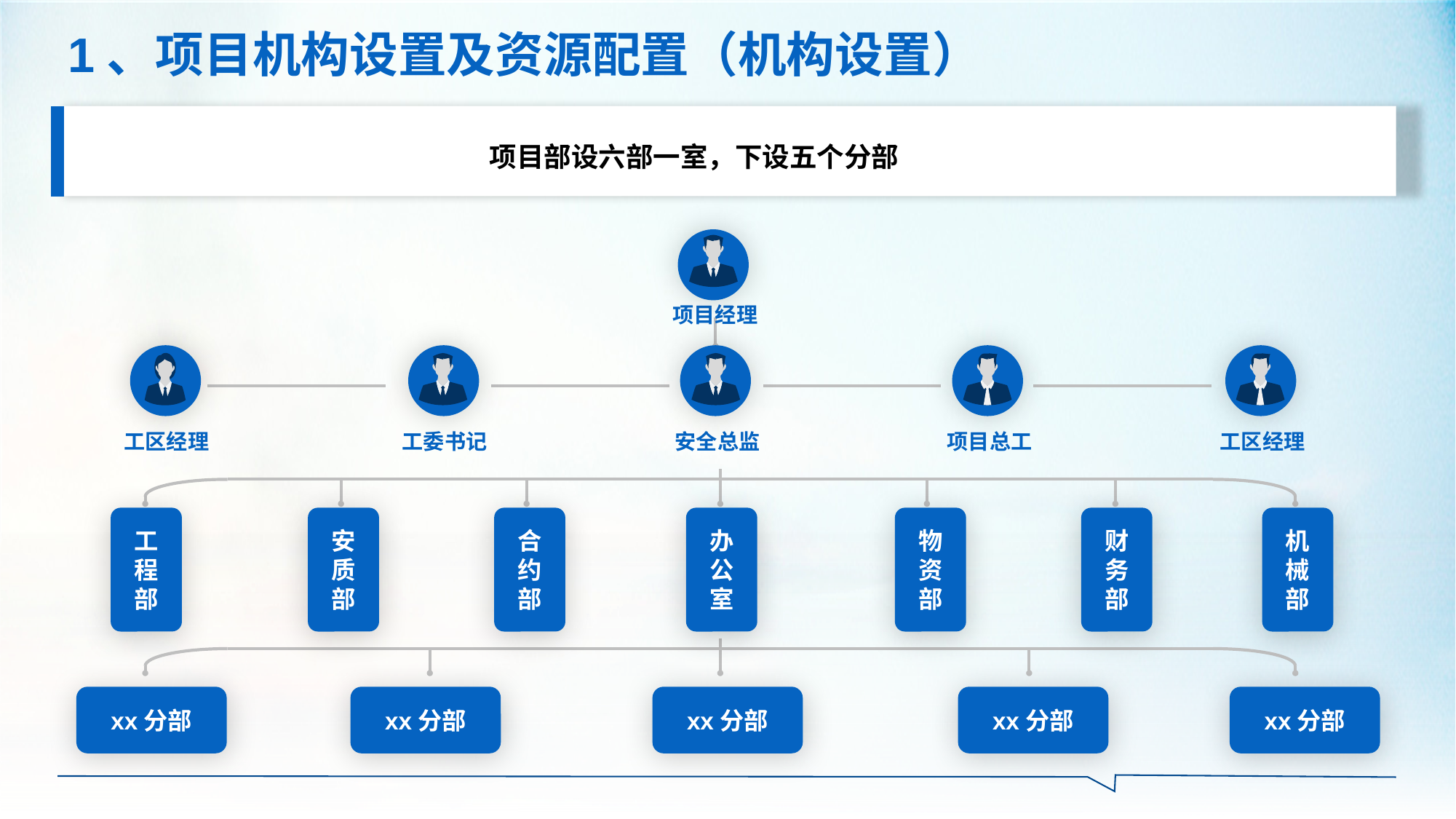

1、项目机构设置及资源配置（机构设置）

项目部设六部一室，下设五个分部

项目经理

工区经理
工委书记
安全总监
项目总工
工区经理

工
程
部
安质部
合约部
办公室
物资部
财务部
机械部

xx分部
xx分部
xx分部
xx分部
xx分部